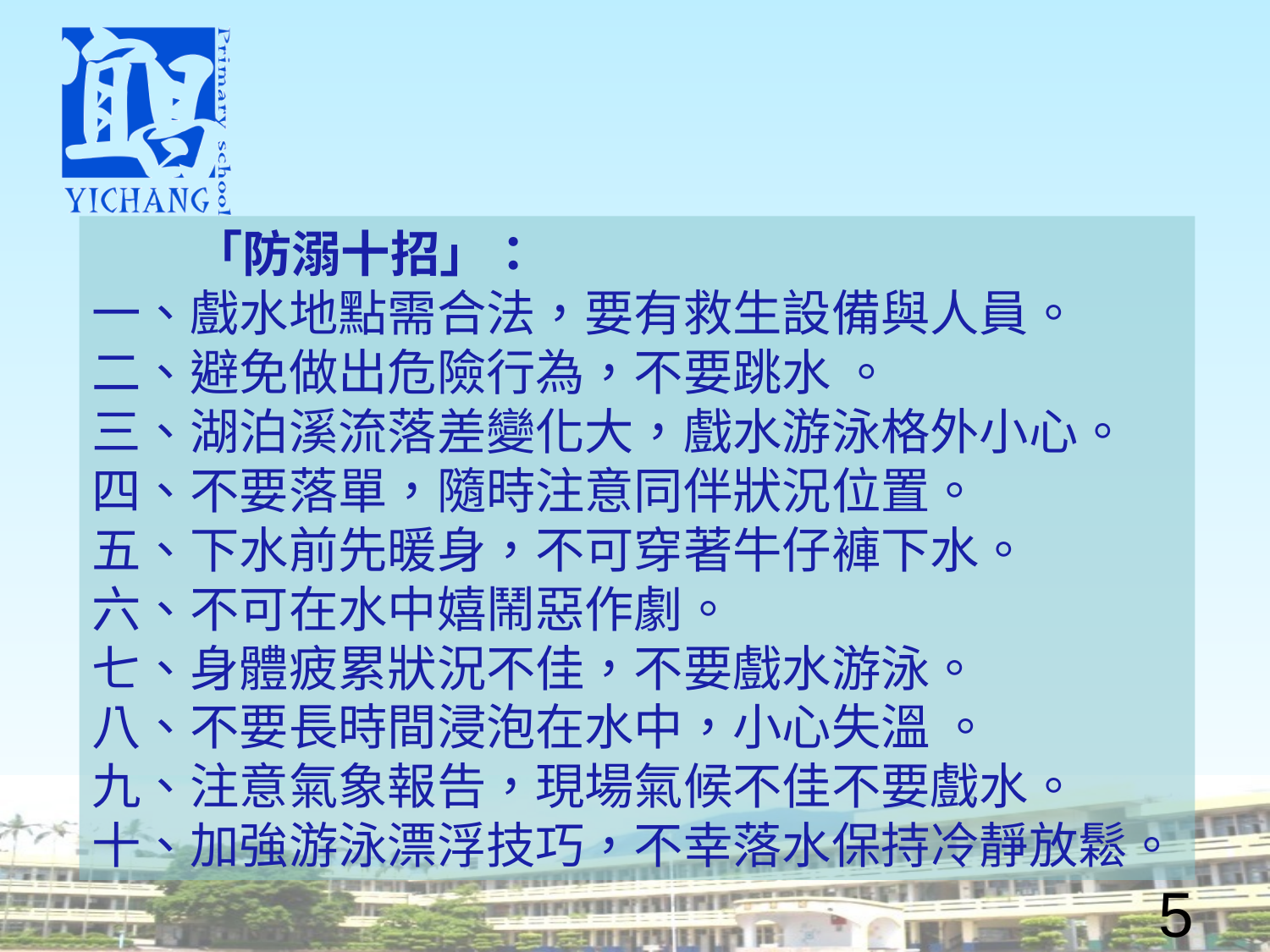

「防溺十招」：
一、戲水地點需合法，要有救生設備與人員。
二、避免做出危險行為，不要跳水 。
三、湖泊溪流落差變化大，戲水游泳格外小心。
四、不要落單，隨時注意同伴狀況位置。
五、下水前先暖身，不可穿著牛仔褲下水。
六、不可在水中嬉鬧惡作劇。
七、身體疲累狀況不佳，不要戲水游泳。
八、不要長時間浸泡在水中，小心失溫 。
九、注意氣象報告，現場氣候不佳不要戲水。
十、加強游泳漂浮技巧，不幸落水保持冷靜放鬆。
5